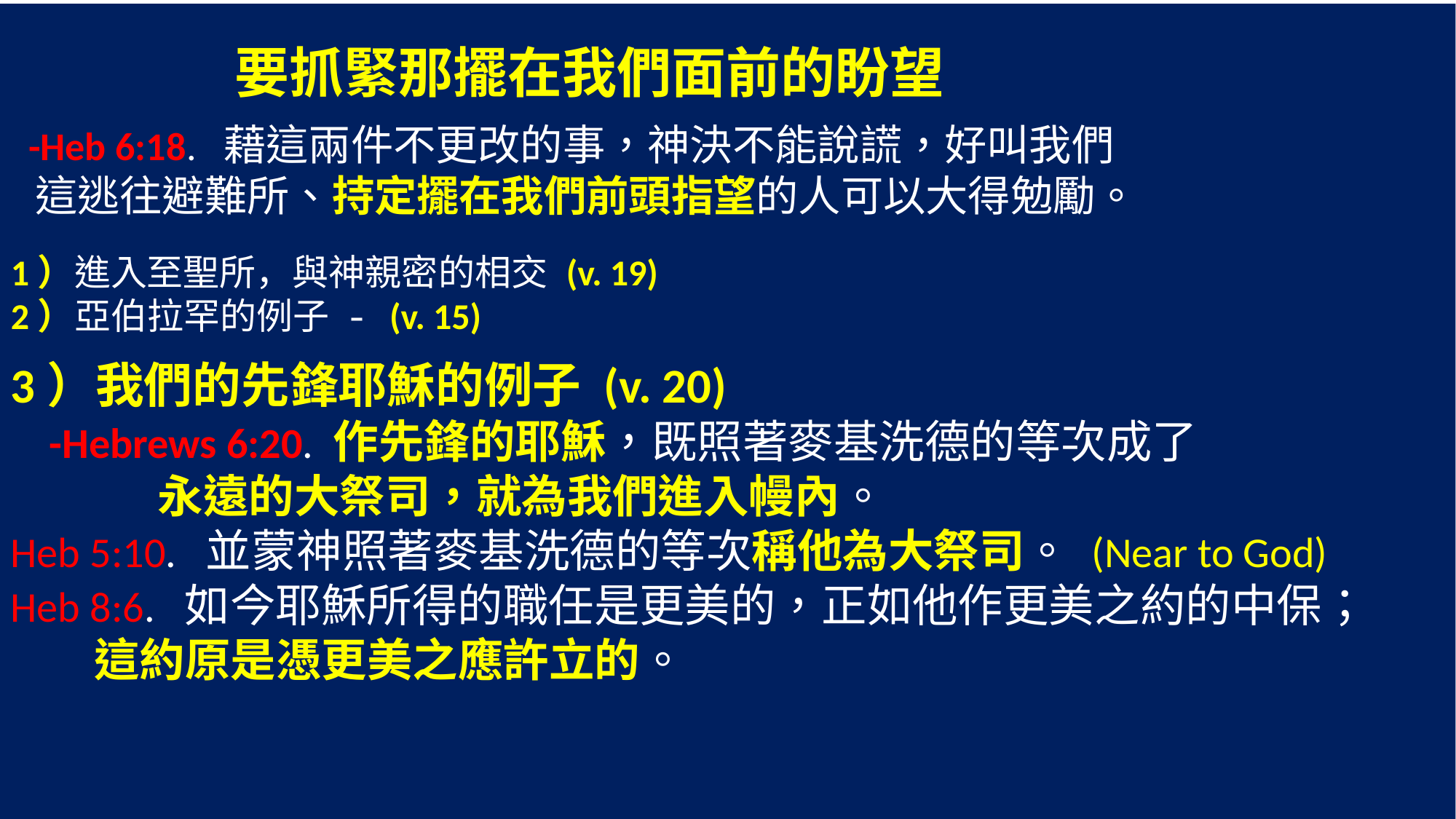

要抓緊那擺在我們面前的盼望

  -Heb 6:18.  藉這兩件不更改的事，神決不能說謊，好叫我們
      這逃往避難所、持定擺在我們前頭指望的人可以大得勉勵。

1）進入至聖所，與神親密的相交 (v. 19)
2）亞伯拉罕的例子 - (v. 15)

3）我們的先鋒耶穌的例子 (v. 20)
    -Hebrews 6:20. 作先鋒的耶穌，既照著麥基洗德的等次成了
                              永遠的大祭司，就為我們進入幔內。
Heb 5:10.  並蒙神照著麥基洗德的等次稱他為大祭司。 (Near to God)
Heb 8:6.  如今耶穌所得的職任是更美的，正如他作更美之約的中保；
       這約原是憑更美之應許立的。